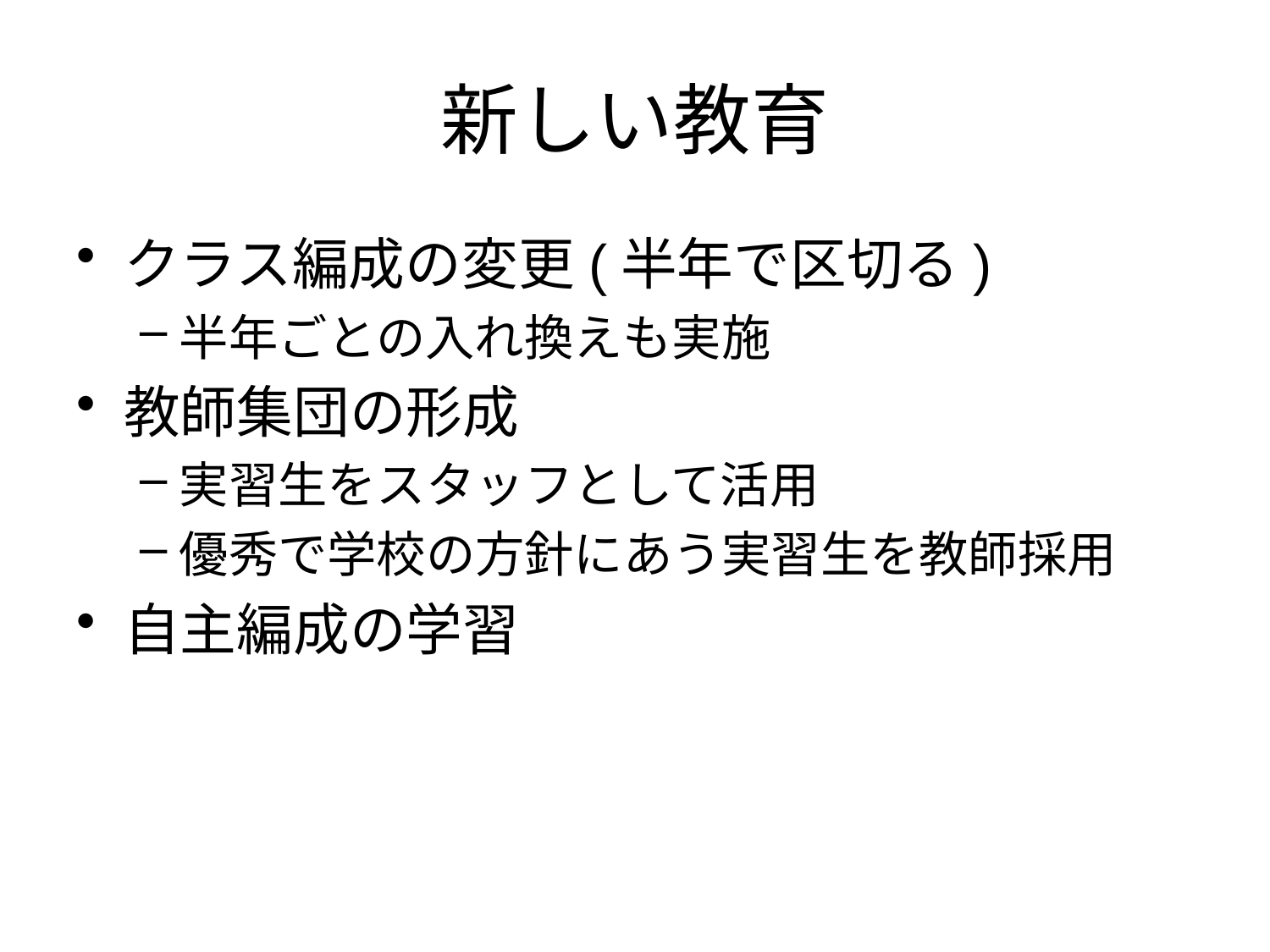

# 新しい教育
クラス編成の変更(半年で区切る)
半年ごとの入れ換えも実施
教師集団の形成
実習生をスタッフとして活用
優秀で学校の方針にあう実習生を教師採用
自主編成の学習